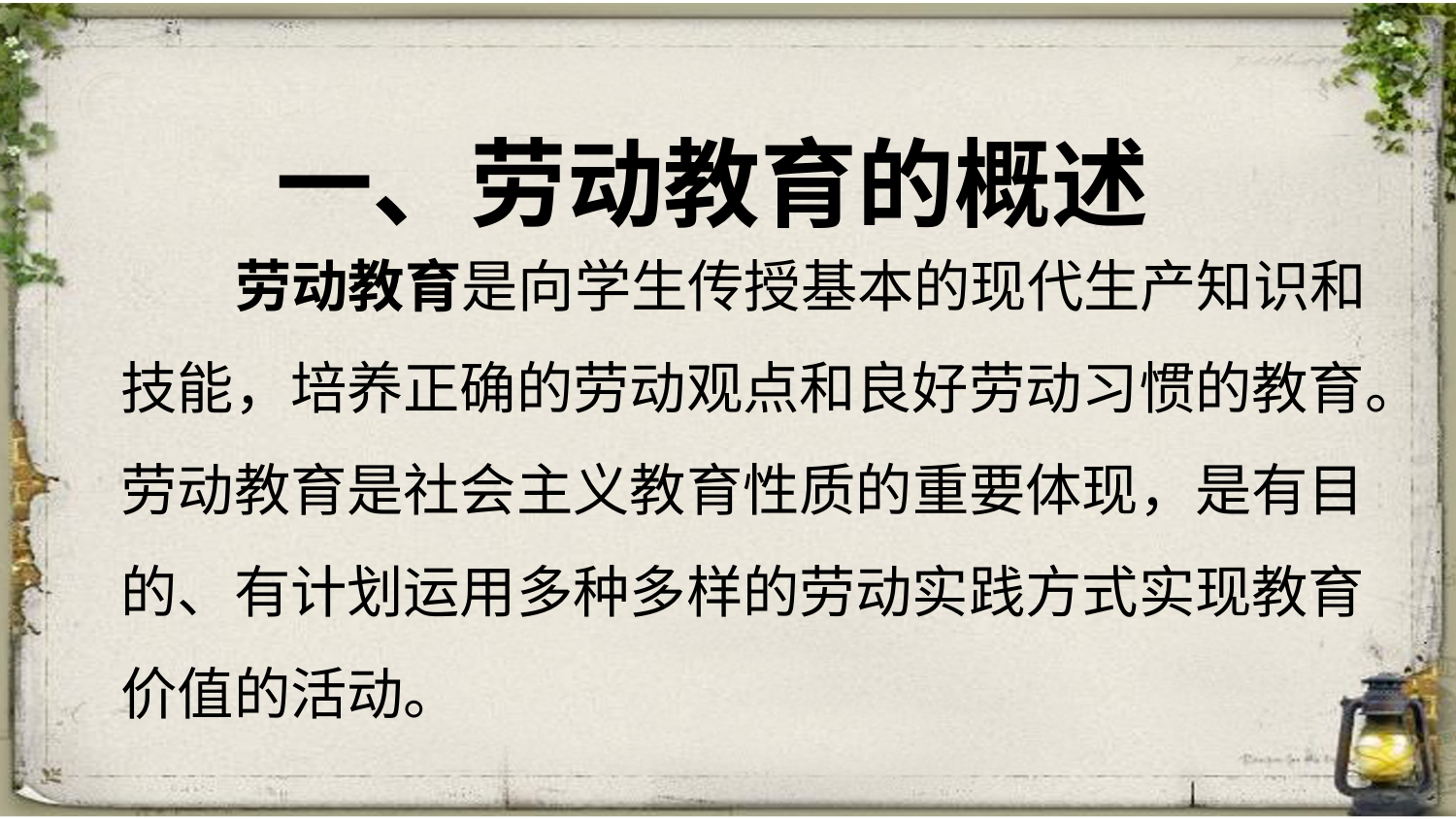

一、劳动教育的概述

        劳动教育是向学生传授基本的现代生产知识和技能，培养正确的劳动观点和良好劳动习惯的教育。劳动教育是社会主义教育性质的重要体现，是有目的、有计划运用多种多样的劳动实践方式实现教育价值的活动。